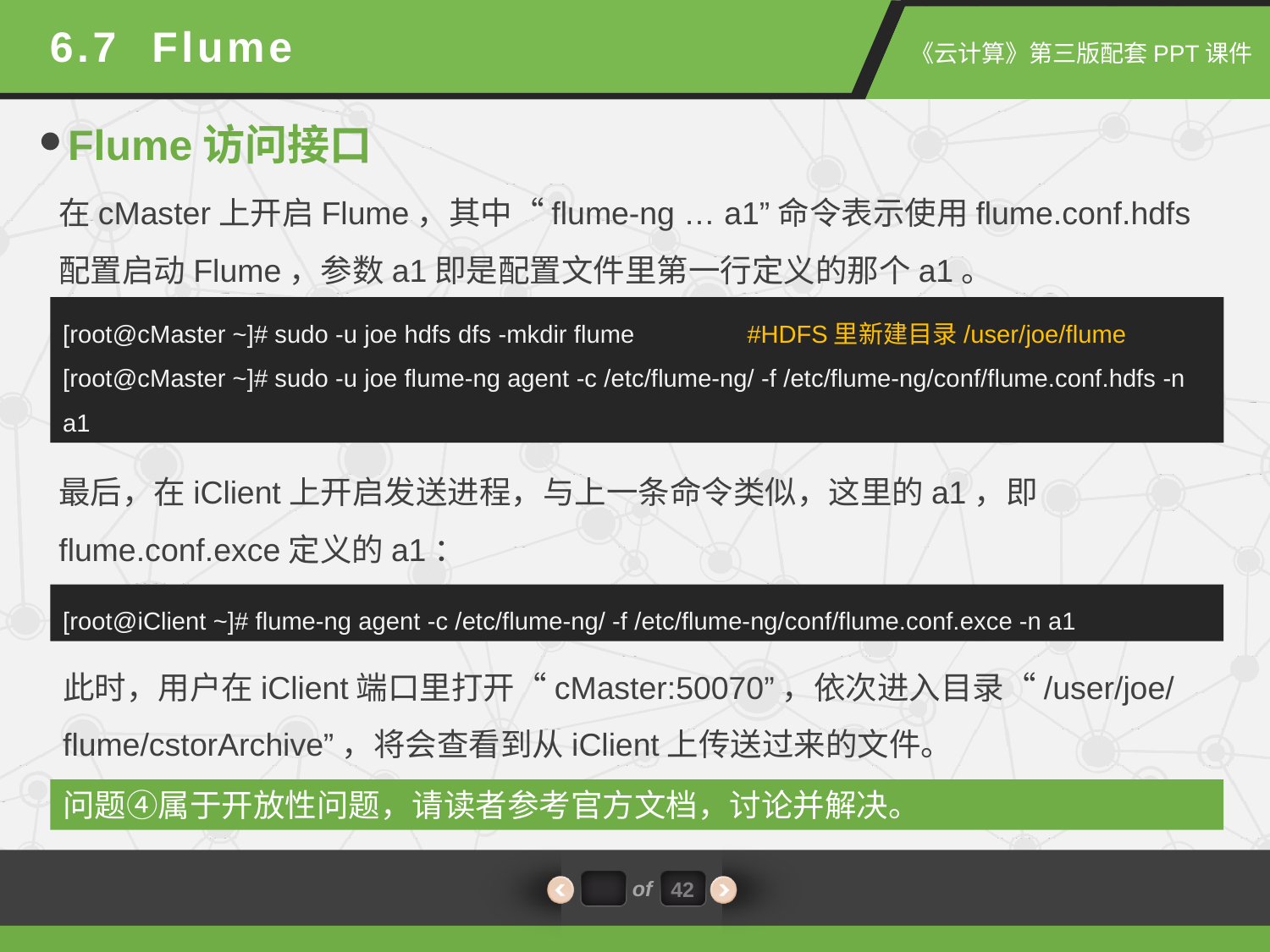

6.7  Flume
Flume访问接口

在cMaster上开启Flume，其中“flume-ng … a1”命令表示使用flume.conf.hdfs配置启动Flume，参数a1即是配置文件里第一行定义的那个a1。
[root@cMaster ~]# sudo -u joe hdfs dfs -mkdir flume                #HDFS里新建目录/user/joe/flume
[root@cMaster ~]# sudo -u joe flume-ng agent -c /etc/flume-ng/ -f /etc/flume-ng/conf/flume.conf.hdfs -n a1
最后，在iClient上开启发送进程，与上一条命令类似，这里的a1，即flume.conf.exce定义的a1：
[root@iClient ~]# flume-ng agent -c /etc/flume-ng/ -f /etc/flume-ng/conf/flume.conf.exce -n a1
此时，用户在iClient端口里打开“cMaster:50070”，依次进入目录“/user/joe/flume/cstorArchive”，将会查看到从iClient上传送过来的文件。
问题④属于开放性问题，请读者参考官方文档，讨论并解决。
21